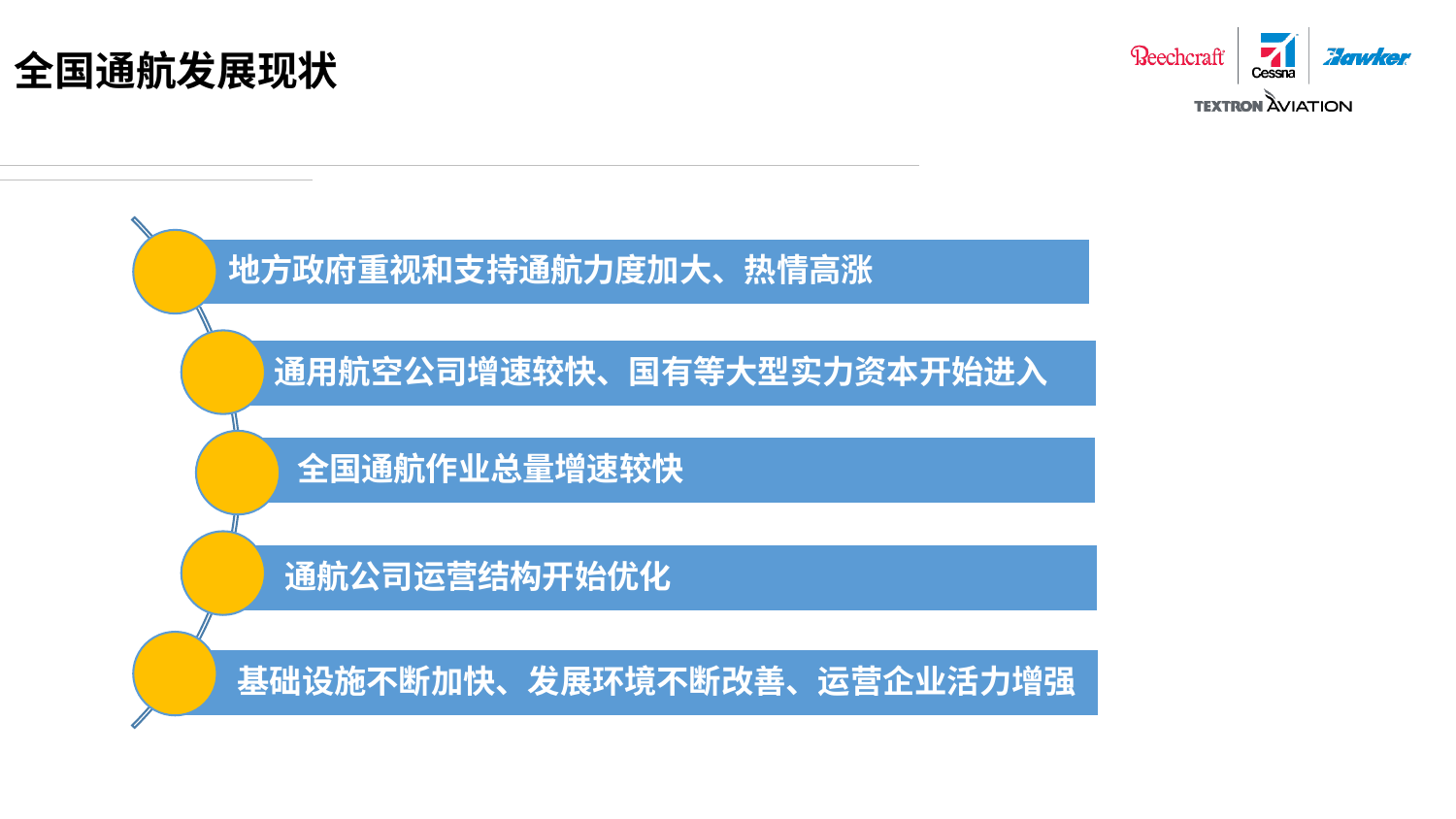

全国通航发展现状
地方政府重视和支持通航力度加大、热情高涨
通用航空公司增速较快、国有等大型实力资本开始进入
全国通航作业总量增速较快
通航公司运营结构开始优化
基础设施不断加快、发展环境不断改善、运营企业活力增强